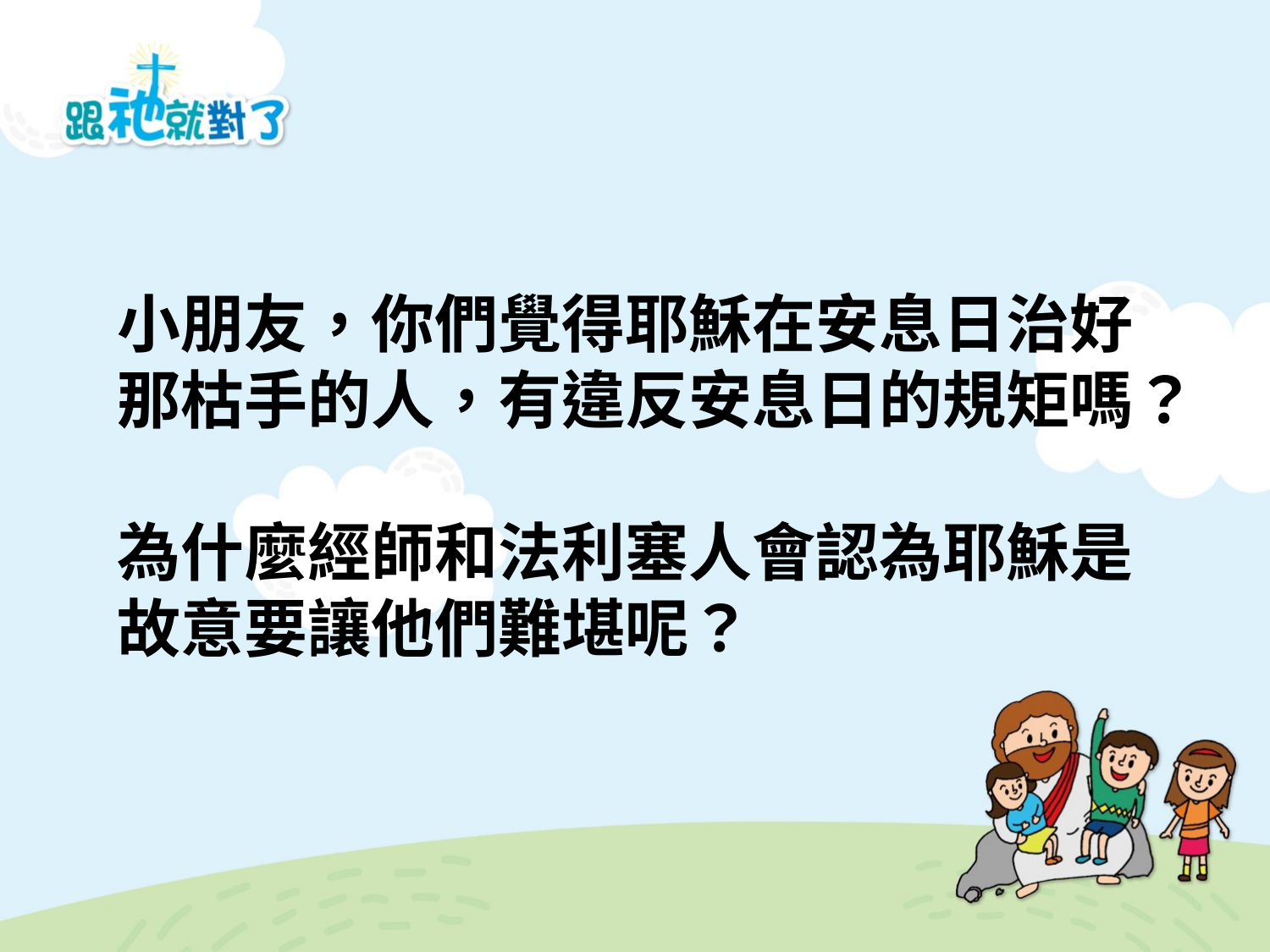

小朋友，你們覺得耶穌在安息日治好那枯手的人，有違反安息日的規矩嗎？

為什麼經師和法利塞人會認為耶穌是故意要讓他們難堪呢？